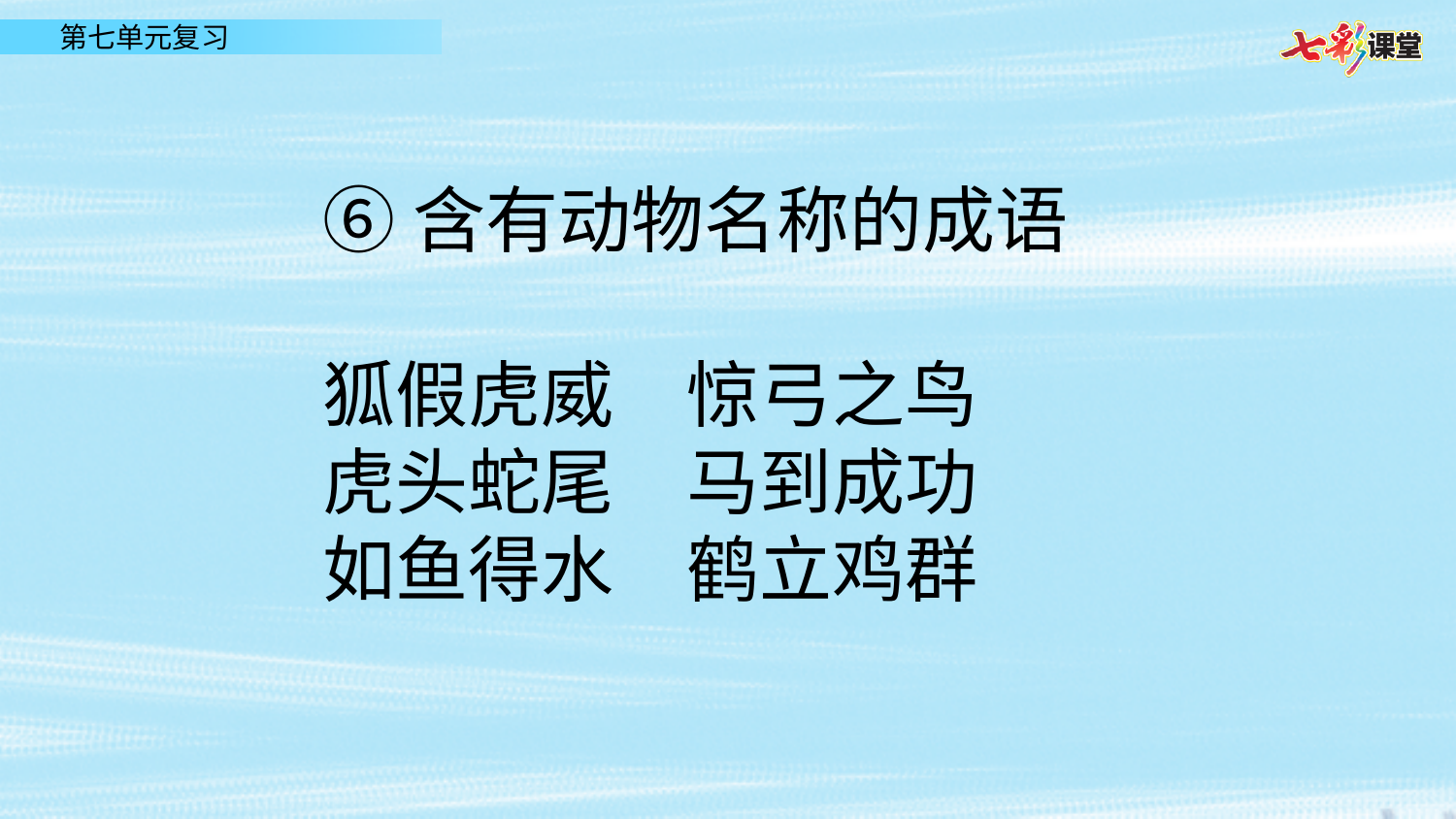

⑥含有动物名称的成语

狐假虎威　惊弓之鸟
虎头蛇尾　马到成功
如鱼得水　鹤立鸡群